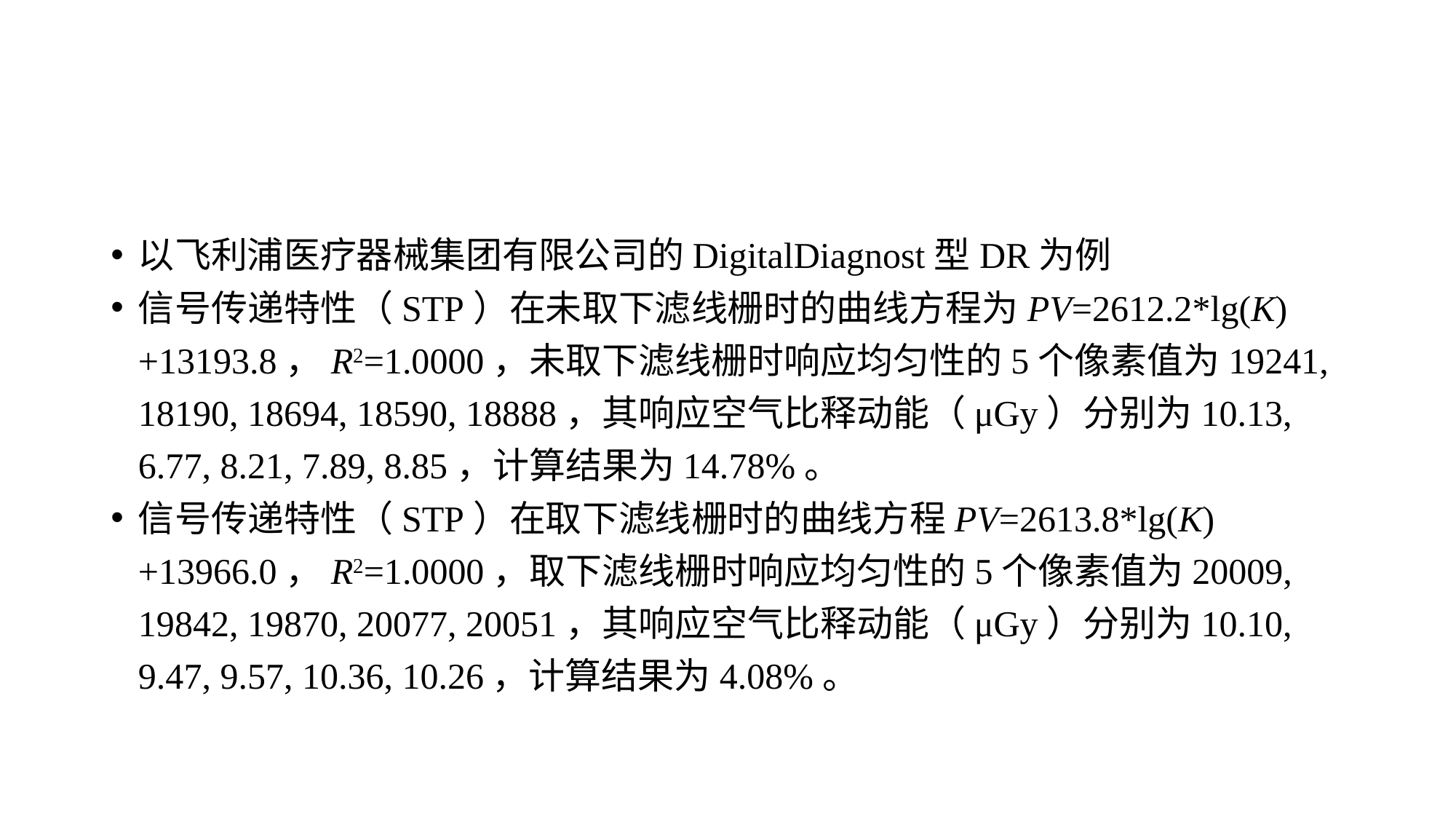

#
以飞利浦医疗器械集团有限公司的DigitalDiagnost型DR为例
信号传递特性（STP）在未取下滤线栅时的曲线方程为PV=2612.2*lg(K)+13193.8，R2=1.0000，未取下滤线栅时响应均匀性的5个像素值为19241, 18190, 18694, 18590, 18888，其响应空气比释动能（μGy）分别为10.13, 6.77, 8.21, 7.89, 8.85，计算结果为14.78%。
信号传递特性（STP）在取下滤线栅时的曲线方程PV=2613.8*lg(K)+13966.0，R2=1.0000，取下滤线栅时响应均匀性的5个像素值为20009, 19842, 19870, 20077, 20051，其响应空气比释动能（μGy）分别为10.10, 9.47, 9.57, 10.36, 10.26，计算结果为4.08%。